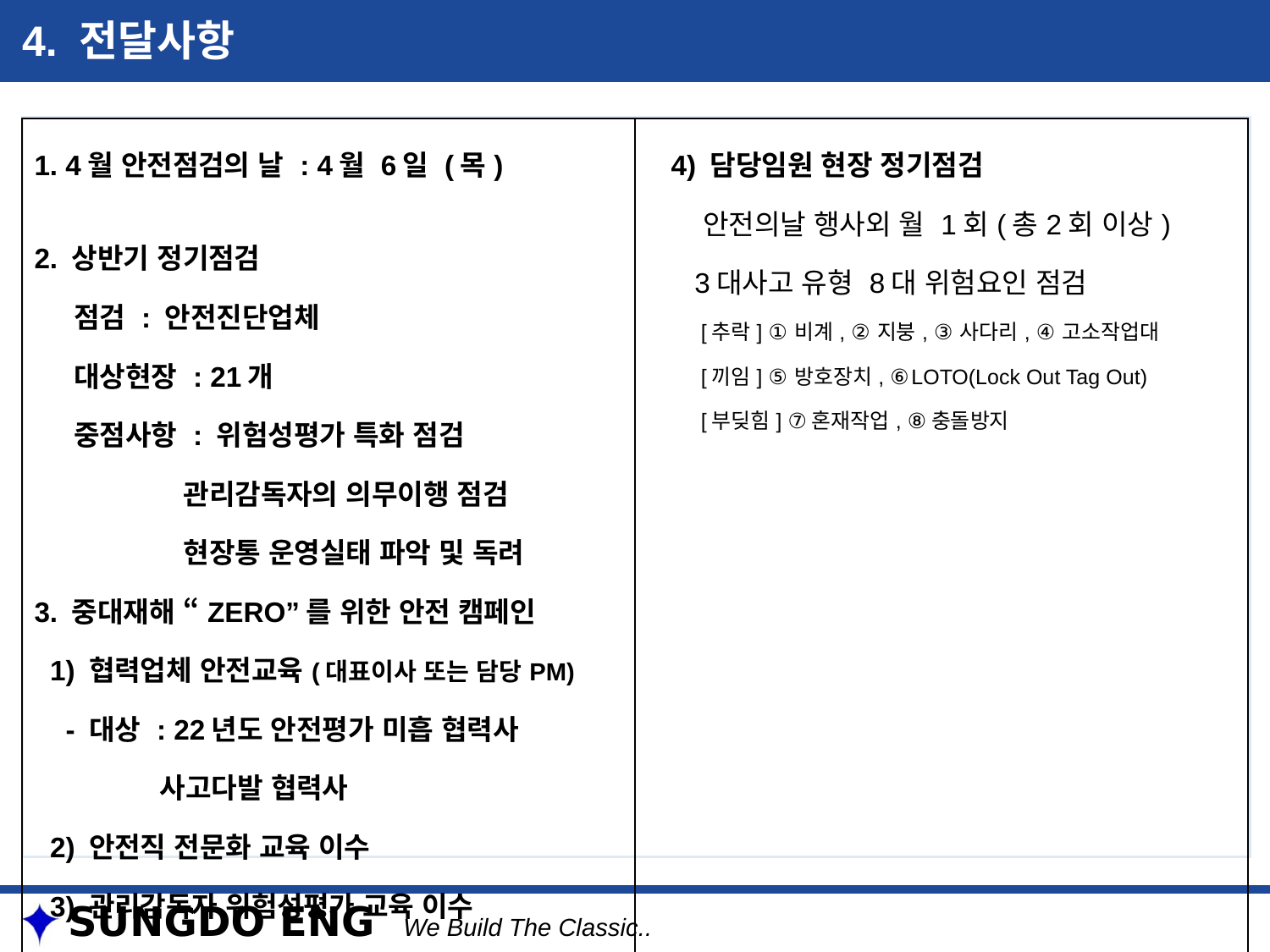

4. 전달사항
| 1. 4월 안전점검의 날 : 4월 6일 (목) 2. 상반기 정기점검 점검 : 안전진단업체 대상현장 : 21개 중점사항 : 위험성평가 특화 점검 관리감독자의 의무이행 점검 현장통 운영실태 파악 및 독려 3. 중대재해 “ZERO”를 위한 안전 캠페인 1) 협력업체 안전교육(대표이사 또는 담당PM) - 대상 : 22년도 안전평가 미흡 협력사 사고다발 협력사 2) 안전직 전문화 교육 이수 3) 관리감독자 위험성평가 교육 이수 | 4) 담당임원 현장 정기점검 안전의날 행사외 월 1회(총2회 이상) 3대사고 유형 8대 위험요인 점검 [추락] ①비계, ②지붕, ③사다리, ④고소작업대 [끼임] ⑤방호장치, ⑥LOTO(Lock Out Tag Out) [부딪힘] ⑦혼재작업, ⑧충돌방지 |
| --- | --- |